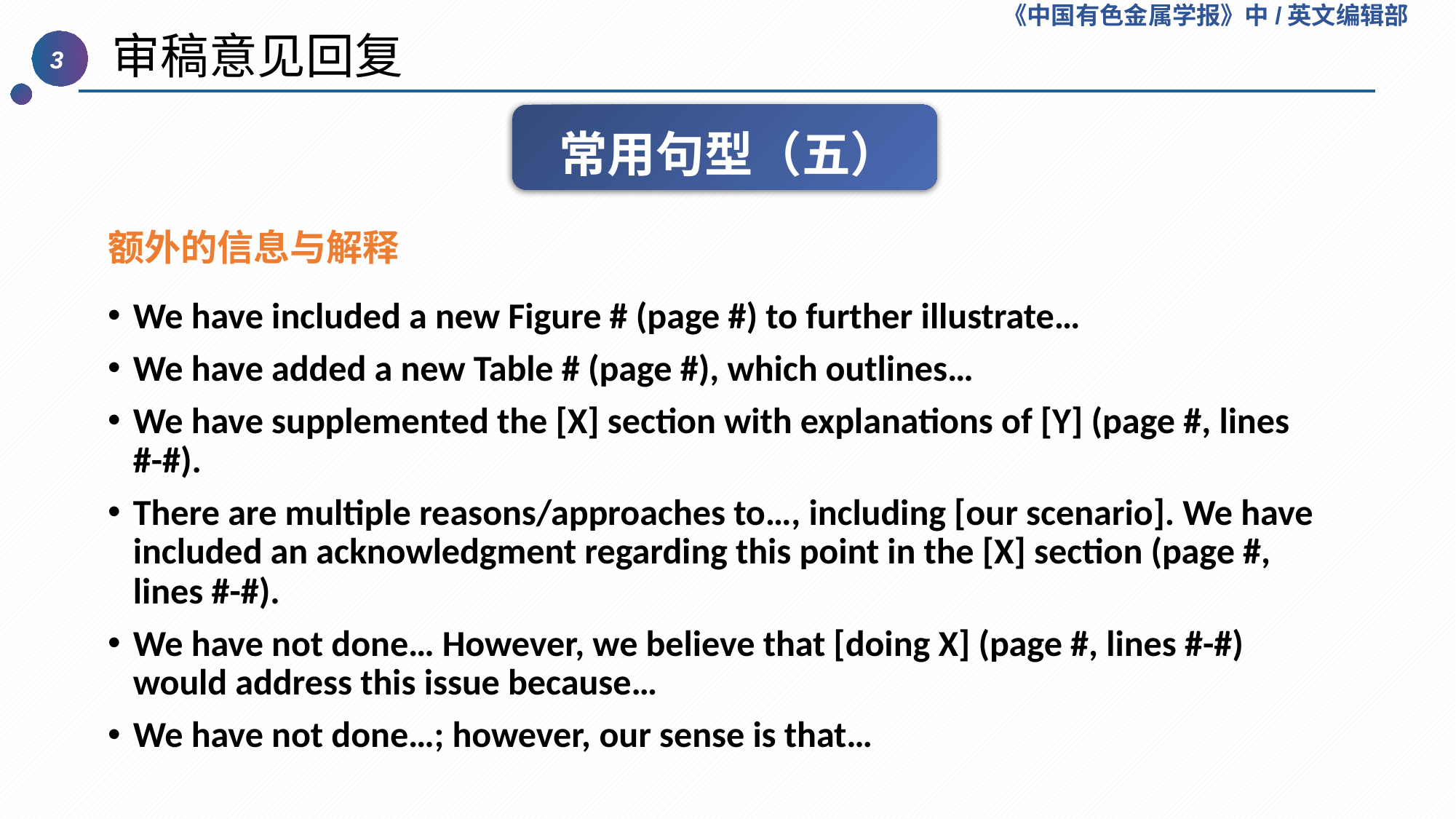

《中国有色金属学报》中/英文编辑部

      审稿意见回复

3

常用句型（五）
额外的信息与解释
We have included a new Figure # (page #) to further illustrate…
We have added a new Table # (page #), which outlines…
We have supplemented the [X] section with explanations of [Y] (page #, lines #-#).
There are multiple reasons/approaches to…, including [our scenario]. We have included an acknowledgment regarding this point in the [X] section (page #, lines #-#).
We have not done… However, we believe that [doing X] (page #, lines #-#) would address this issue because…
We have not done…; however, our sense is that…